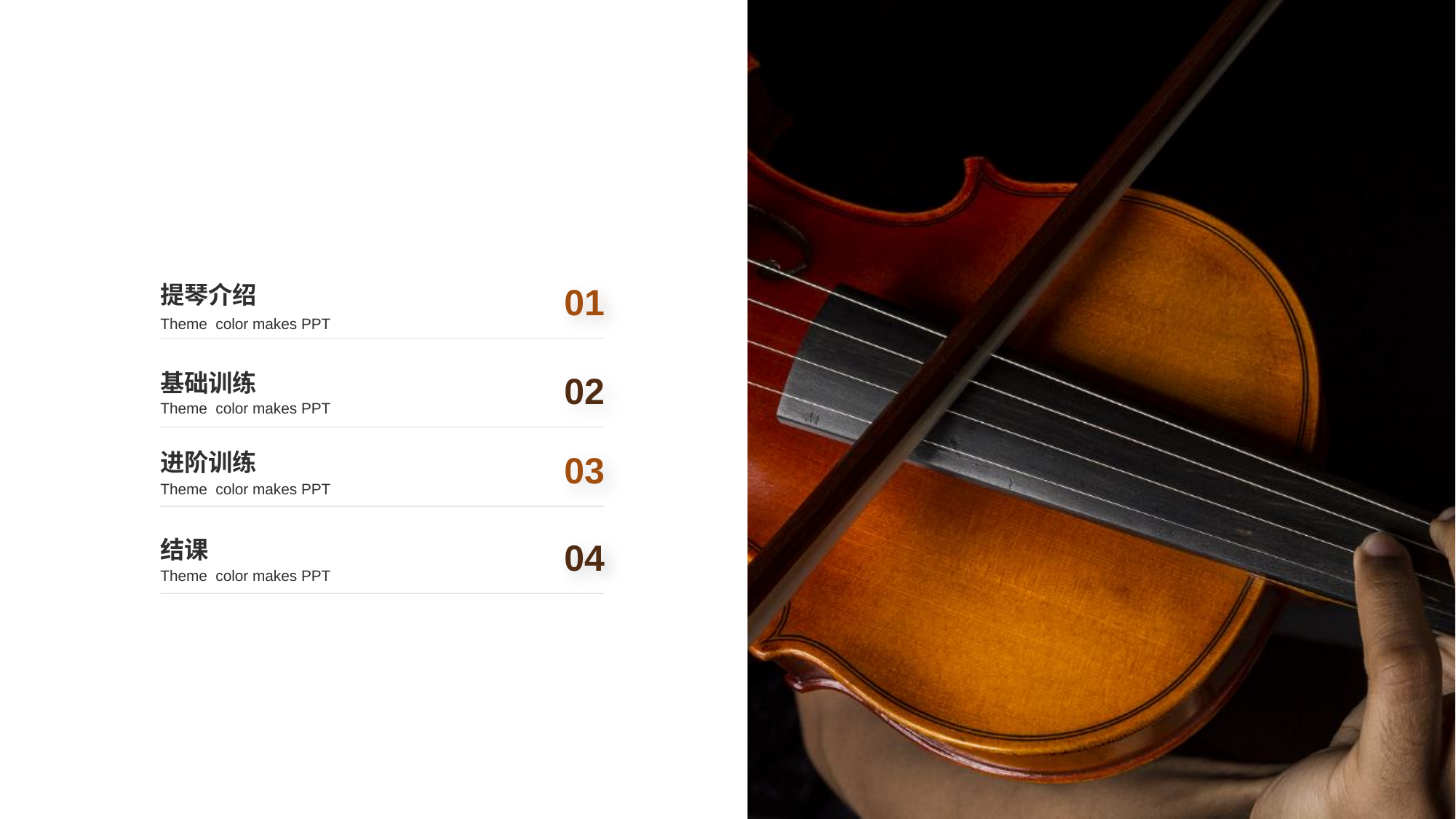

提琴介绍
01
Theme  color makes PPT
基础训练
02
Theme  color makes PPT
进阶训练
03
Theme  color makes PPT
结课
04
Theme  color makes PPT
2